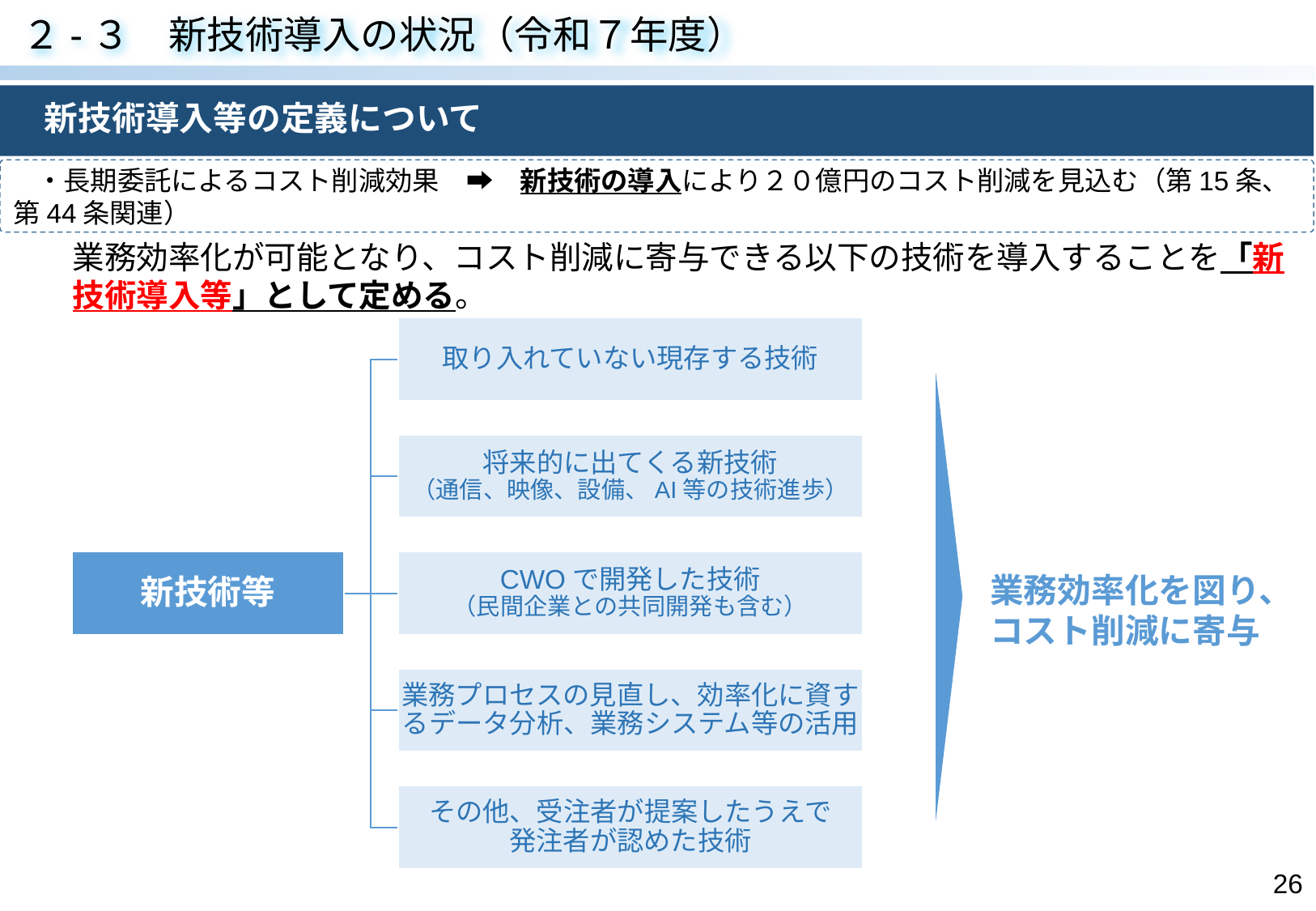

２-３　新技術導入の状況（令和７年度）
　新技術導入等の定義について
　・長期委託によるコスト削減効果　➡　新技術の導入により２０億円のコスト削減を見込む（第15条、第44条関連）
業務効率化が可能となり、コスト削減に寄与できる以下の技術を導入することを「新技術導入等」として定める。
新技術等
取り入れていない現存する技術
将来的に出てくる新技術
（通信、映像、設備、AI等の技術進歩）
CWOで開発した技術
（民間企業との共同開発も含む）
業務プロセスの見直し、効率化に資するデータ分析、業務システム等の活用
その他、受注者が提案したうえで
発注者が認めた技術
業務効率化を図り、
コスト削減に寄与

26